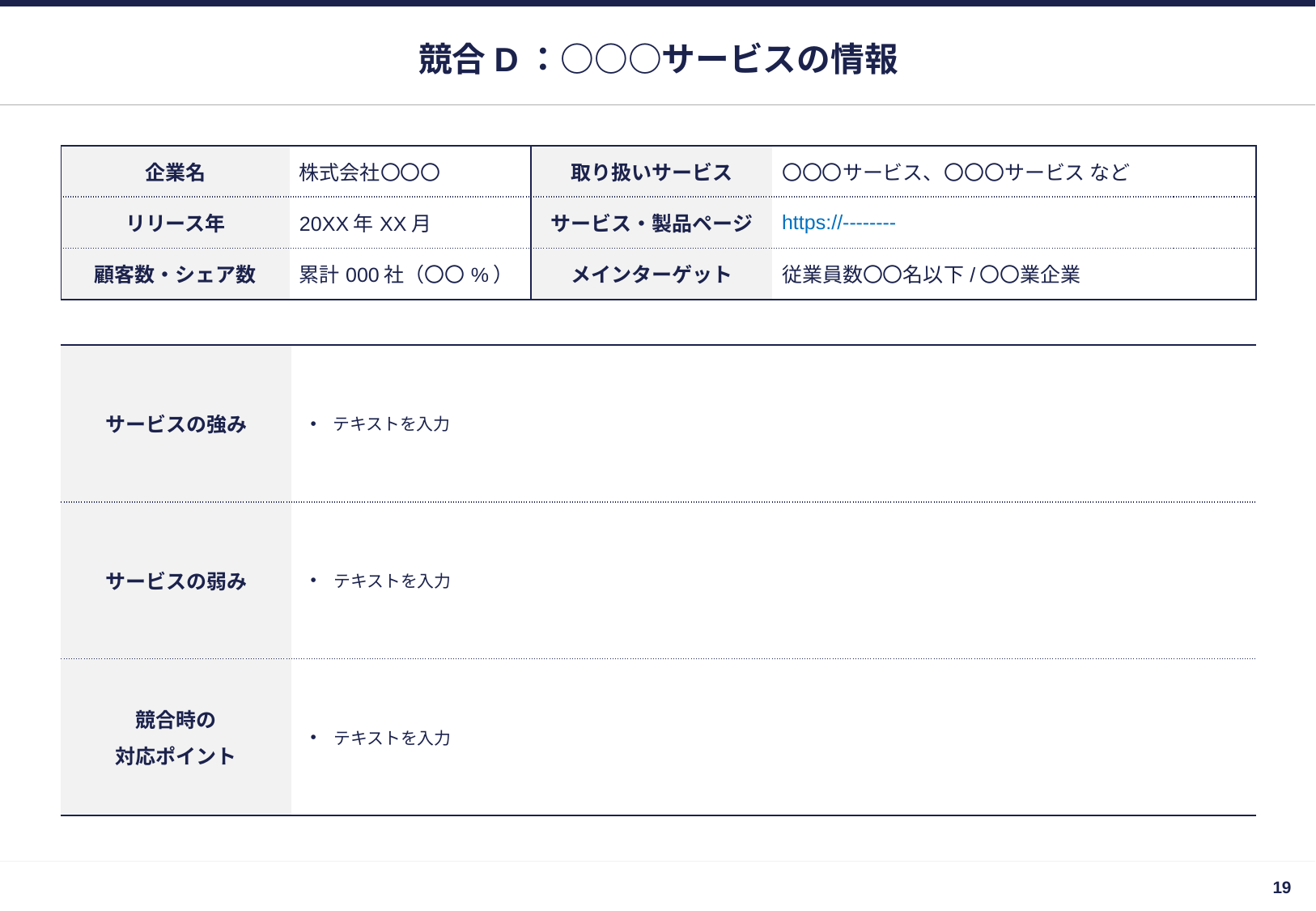

# 競合D：○○○サービスの情報
| 企業名 | 株式会社〇〇〇 | 取り扱いサービス | 〇〇〇サービス、〇〇〇サービス など |
| --- | --- | --- | --- |
| リリース年 | 20XX年XX月 | サービス・製品ページ | https://-------- |
| 顧客数・シェア数 | 累計000社（〇〇%） | メインターゲット | 従業員数〇〇名以下/〇〇業企業 |
| サービスの強み | テキストを入力 |
| --- | --- |
| サービスの弱み | テキストを入力 |
| 競合時の 対応ポイント | テキストを入力 |
19